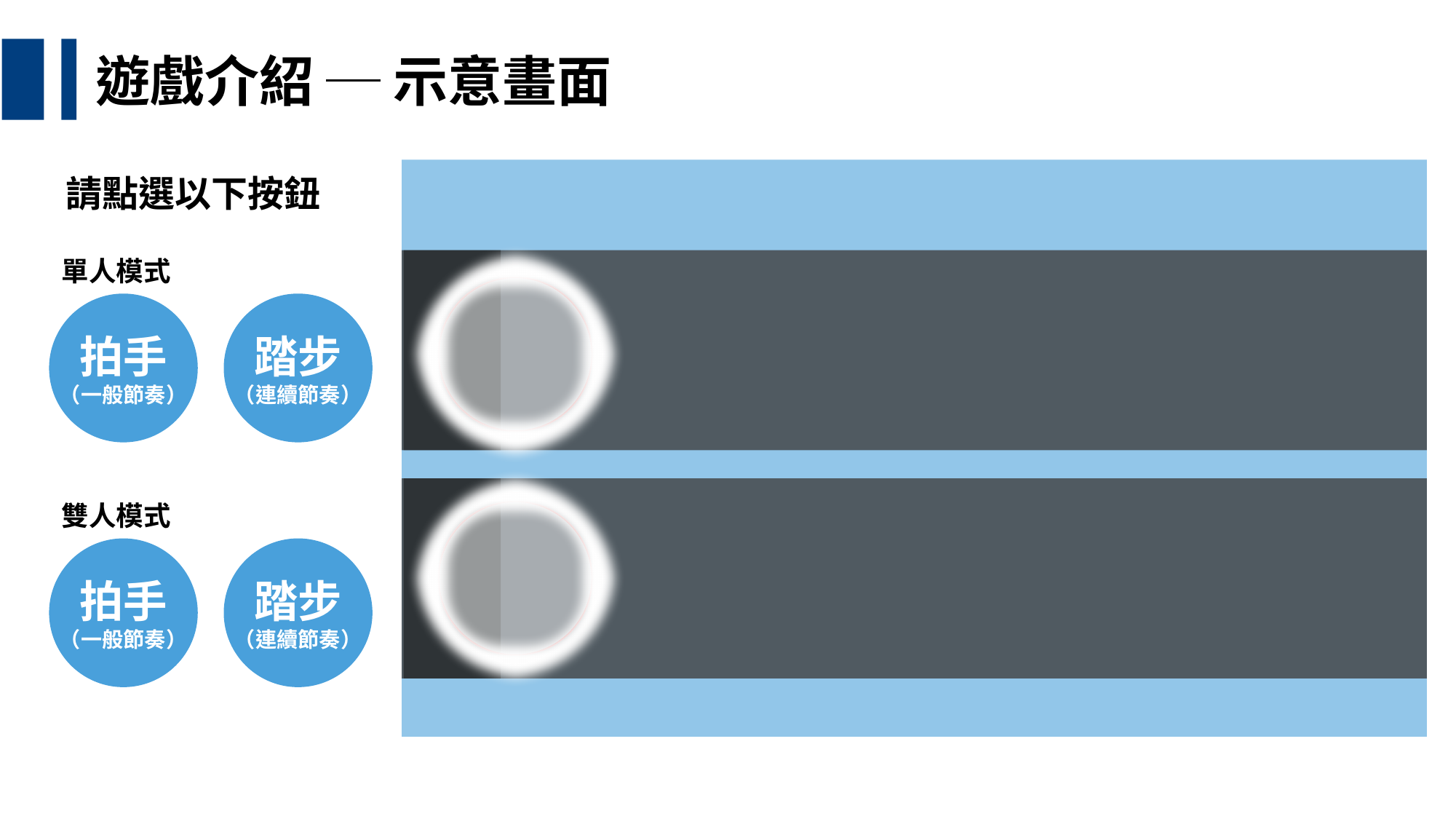

遊戲介紹 ─ 示意畫面
請點選以下按鈕

單人模式

拍手
（一般節奏）
踏步
（連續節奏）

雙人模式

拍手
（一般節奏）
踏步
（連續節奏）